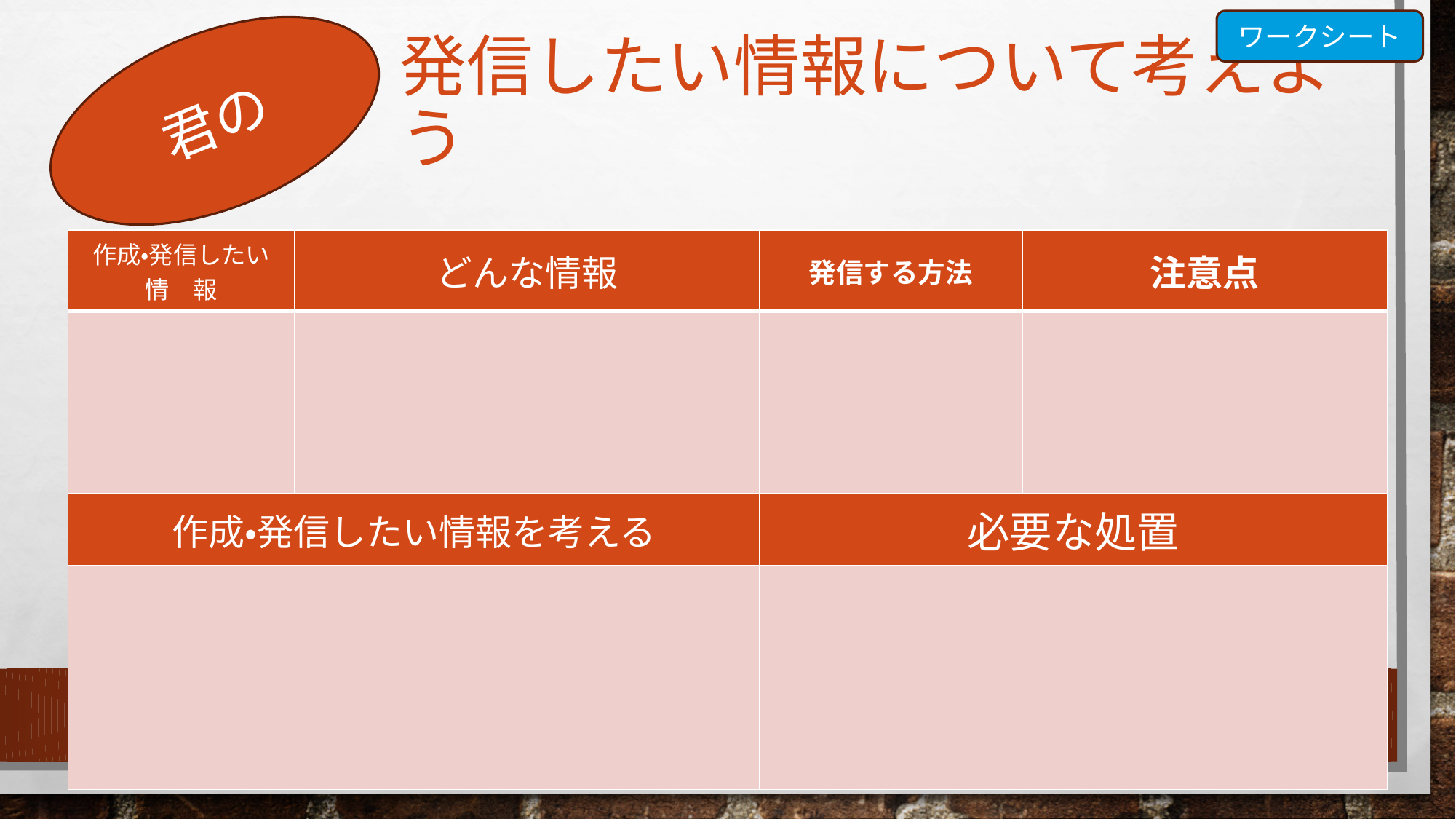

ワークシート
君の
# 発信したい情報について考えよう
| 作成・発信したい 情　報 | どんな情報 | 発信する方法 | 注意点 |
| --- | --- | --- | --- |
|  |  |  |  |
| 作成・発信したい情報を考える |  | 必要な処置 |  |
|  |  |  |  |